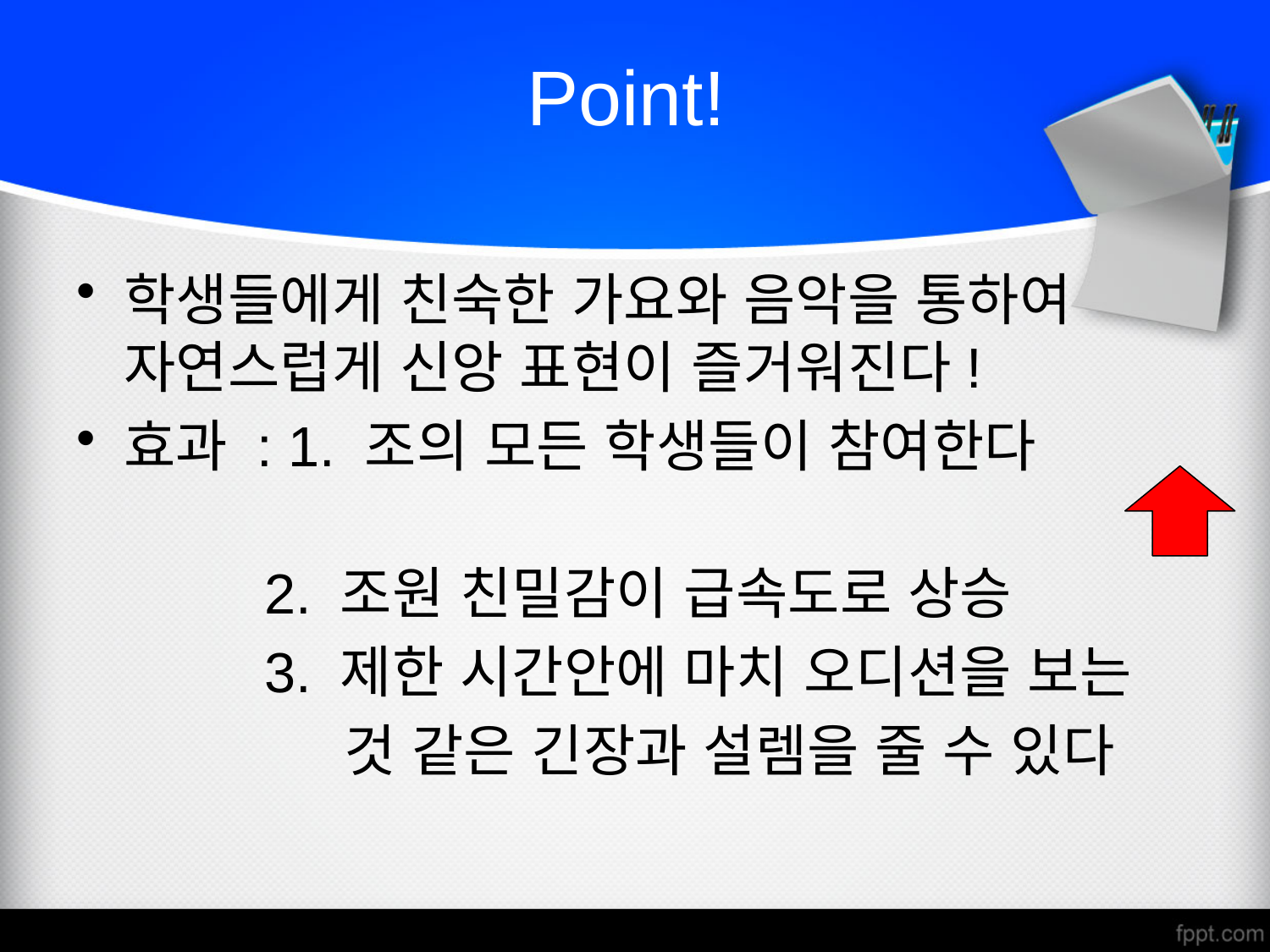

# Point!
학생들에게 친숙한 가요와 음악을 통하여 자연스럽게 신앙 표현이 즐거워진다!
효과 : 1. 조의 모든 학생들이 참여한다
            2. 조원 친밀감이 급속도로 상승
            3. 제한 시간안에 마치 오디션을 보는
                것 같은 긴장과 설렘을 줄 수 있다